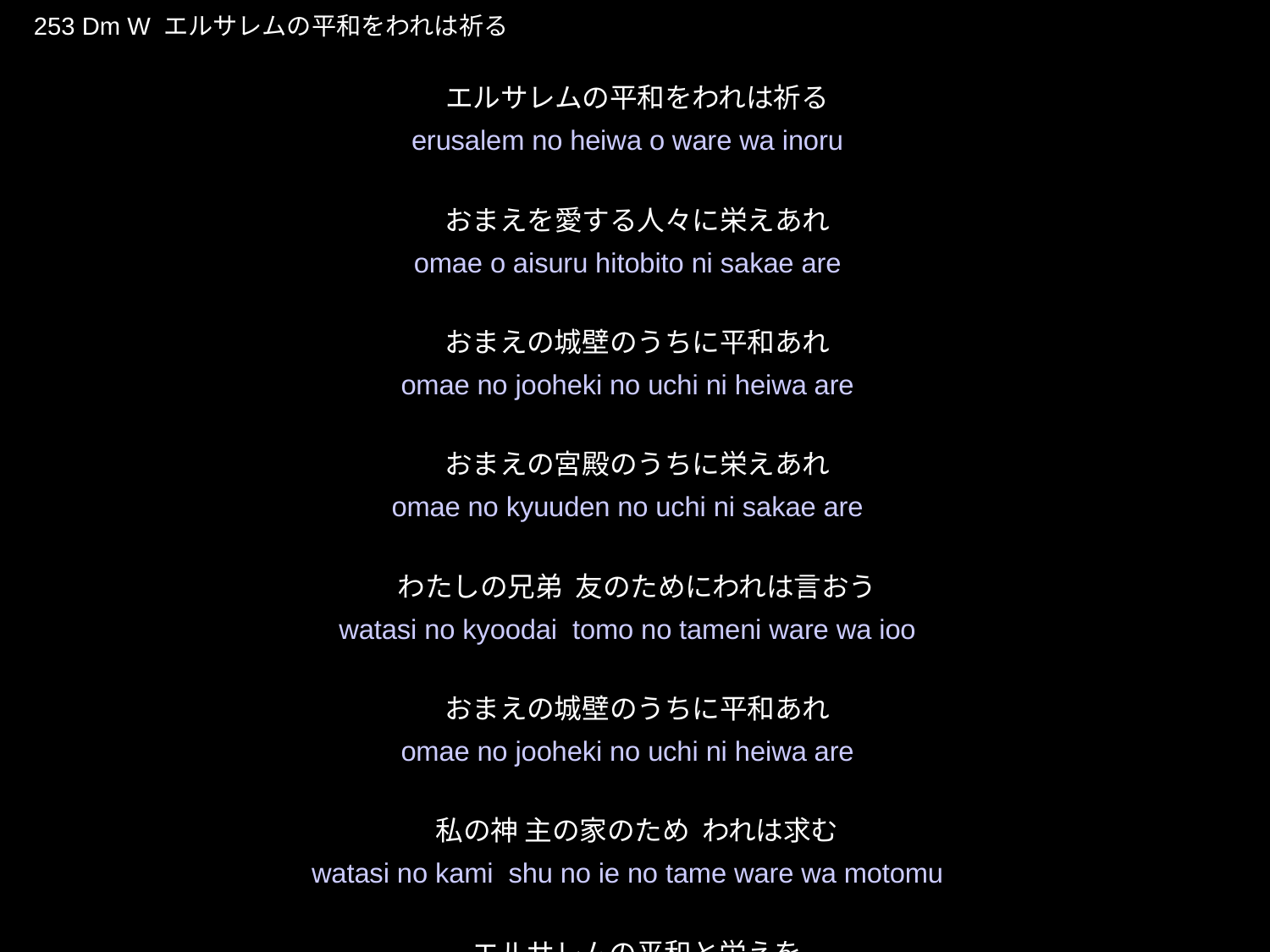

えるされむのへいわはわれはいのる
★W
253 Dm W エルサレムの平和をわれは祈る
エルサレムの平和をわれは祈る
おまえを愛する人々に栄えあれ
おまえの城壁のうちに平和あれ
おまえの宮殿のうちに栄えあれ
わたしの兄弟  友のためにわれは言おう
おまえの城壁のうちに平和あれ
私の神 主の家のため  われは求む
エルサレムの平和と栄えを
★４
erusalem no heiwa o ware wa inoru
omae o aisuru hitobito ni sakae are
omae no jooheki no uchi ni heiwa are
omae no kyuuden no uchi ni sakae are
watasi no kyoodai  tomo no tameni ware wa ioo
omae no jooheki no uchi ni heiwa are
watasi no kami  shu no ie no tame ware wa motomu
erusalem no heiwa to sakae o